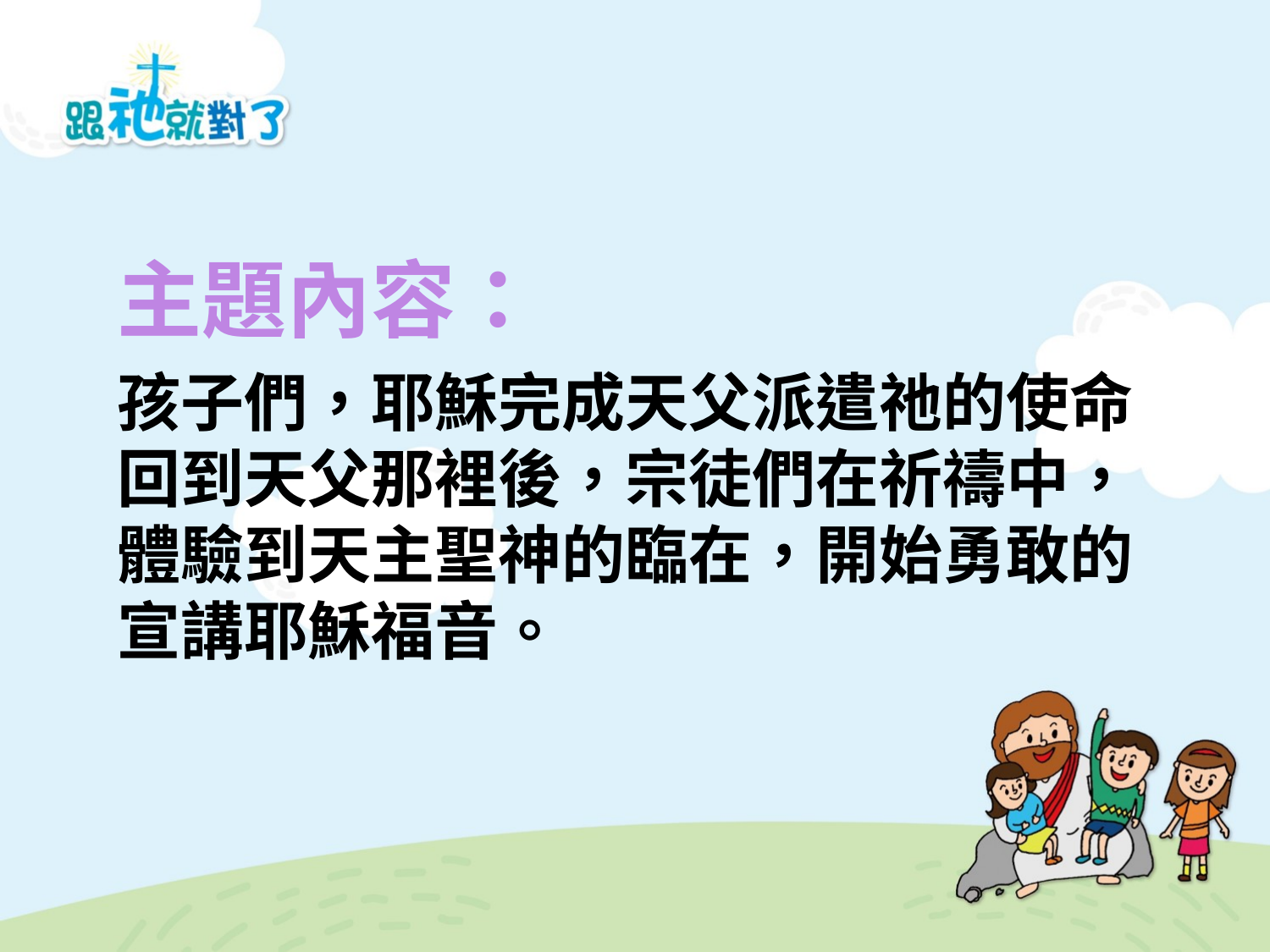

主題內容：
孩子們，耶穌完成天父派遣祂的使命回到天父那裡後，宗徒們在祈禱中，體驗到天主聖神的臨在，開始勇敢的宣講耶穌福音。